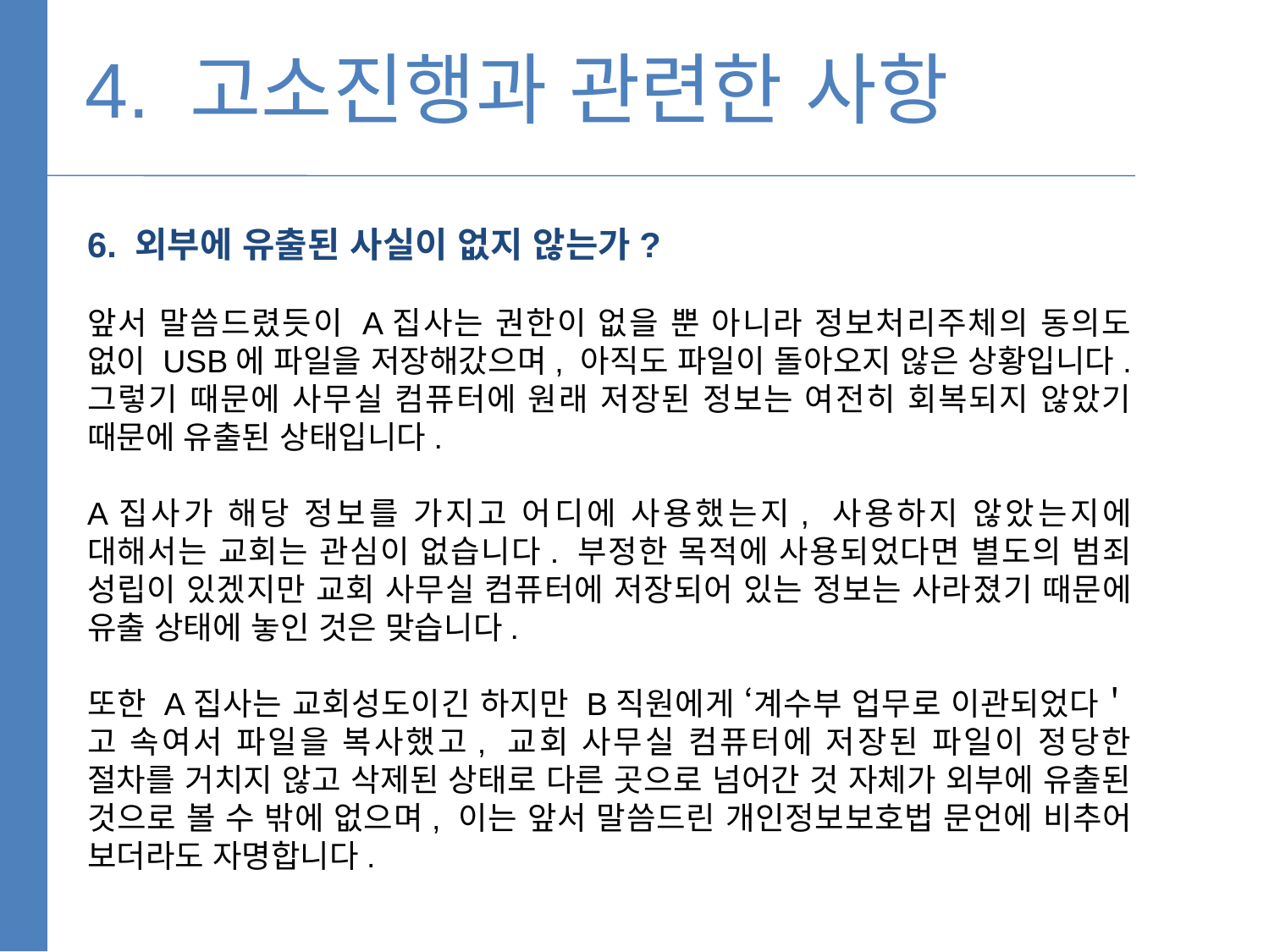

4. 고소진행과 관련한 사항

6. 외부에 유출된 사실이 없지 않는가?

앞서 말씀드렸듯이 A집사는 권한이 없을 뿐 아니라 정보처리주체의 동의도 없이 USB에 파일을 저장해갔으며, 아직도 파일이 돌아오지 않은 상황입니다. 그렇기 때문에 사무실 컴퓨터에 원래 저장된 정보는 여전히 회복되지 않았기 때문에 유출된 상태입니다.

A집사가 해당 정보를 가지고 어디에 사용했는지, 사용하지 않았는지에 대해서는 교회는 관심이 없습니다. 부정한 목적에 사용되었다면 별도의 범죄 성립이 있겠지만 교회 사무실 컴퓨터에 저장되어 있는 정보는 사라졌기 때문에 유출 상태에 놓인 것은 맞습니다.

또한 A집사는 교회성도이긴 하지만 B직원에게 ‘계수부 업무로 이관되었다＇고 속여서 파일을 복사했고, 교회 사무실 컴퓨터에 저장된 파일이 정당한 절차를 거치지 않고 삭제된 상태로 다른 곳으로 넘어간 것 자체가 외부에 유출된 것으로 볼 수 밖에 없으며, 이는 앞서 말씀드린 개인정보보호법 문언에 비추어 보더라도 자명합니다.